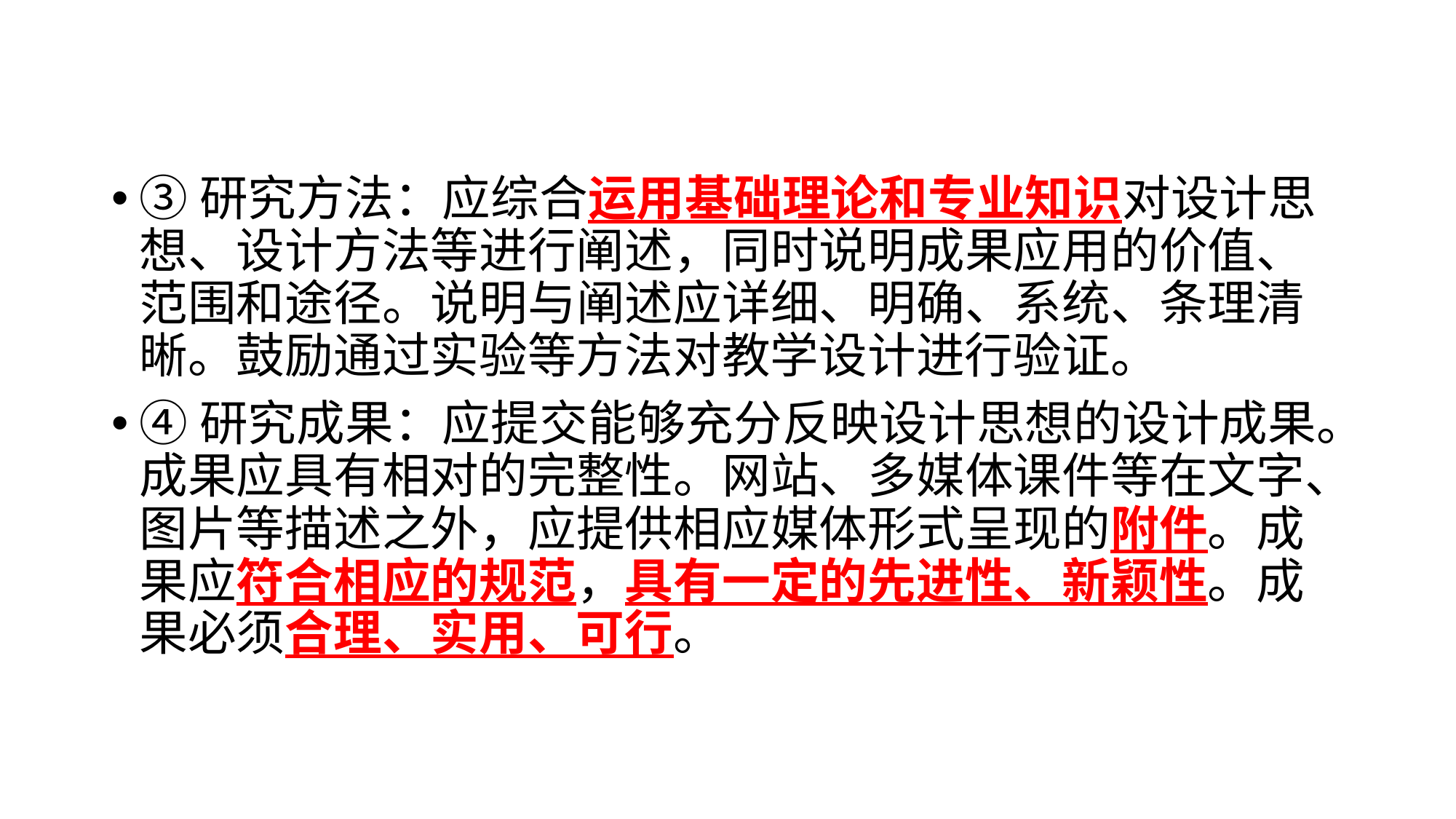

③研究方法：应综合运用基础理论和专业知识对设计思想、设计方法等进行阐述，同时说明成果应用的价值、范围和途径。说明与阐述应详细、明确、系统、条理清晰。鼓励通过实验等方法对教学设计进行验证。
④研究成果：应提交能够充分反映设计思想的设计成果。成果应具有相对的完整性。网站、多媒体课件等在文字、图片等描述之外，应提供相应媒体形式呈现的附件。成果应符合相应的规范，具有一定的先进性、新颖性。成果必须合理、实用、可行。